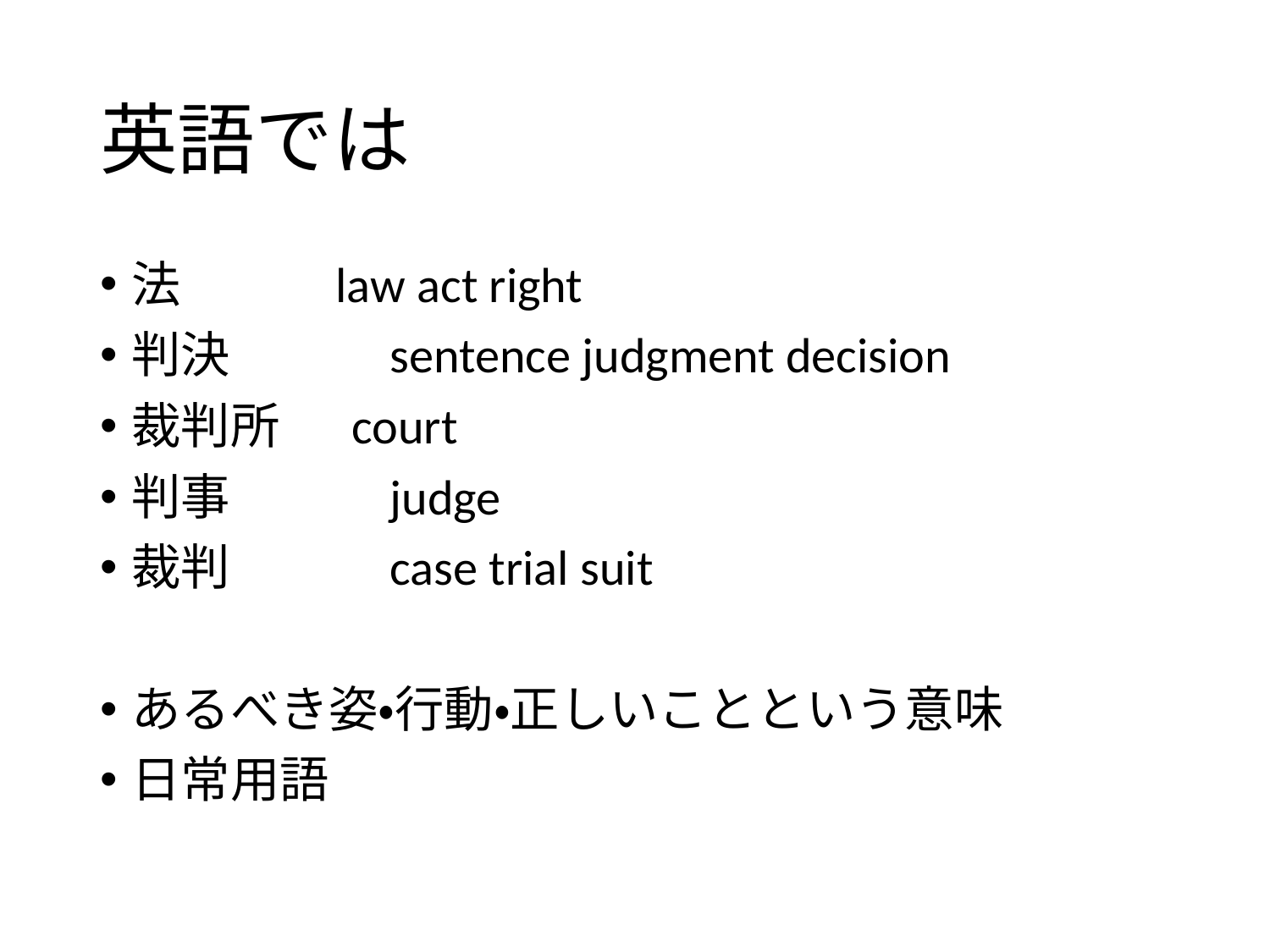

# 英語では
法             law act right
判決　　　sentence judgment decision
裁判所　 court
判事　　　judge
裁判　　　case trial suit

あるべき姿・行動・正しいことという意味
日常用語